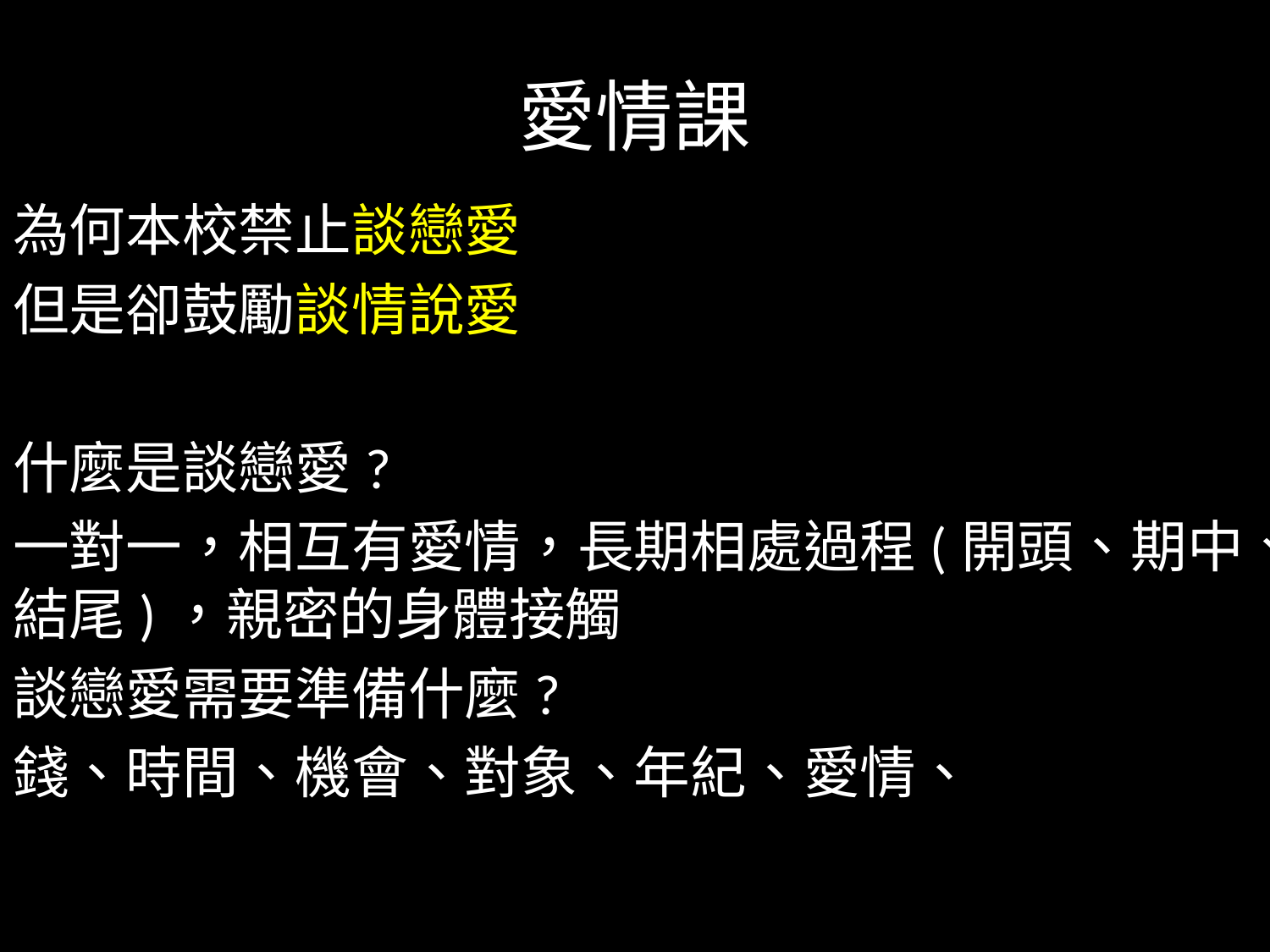

# 愛情課
為何本校禁止談戀愛
但是卻鼓勵談情說愛

什麼是談戀愛?
一對一，相互有愛情，長期相處過程(開頭、期中、結尾)，親密的身體接觸
談戀愛需要準備什麼?
錢、時間、機會、對象、年紀、愛情、